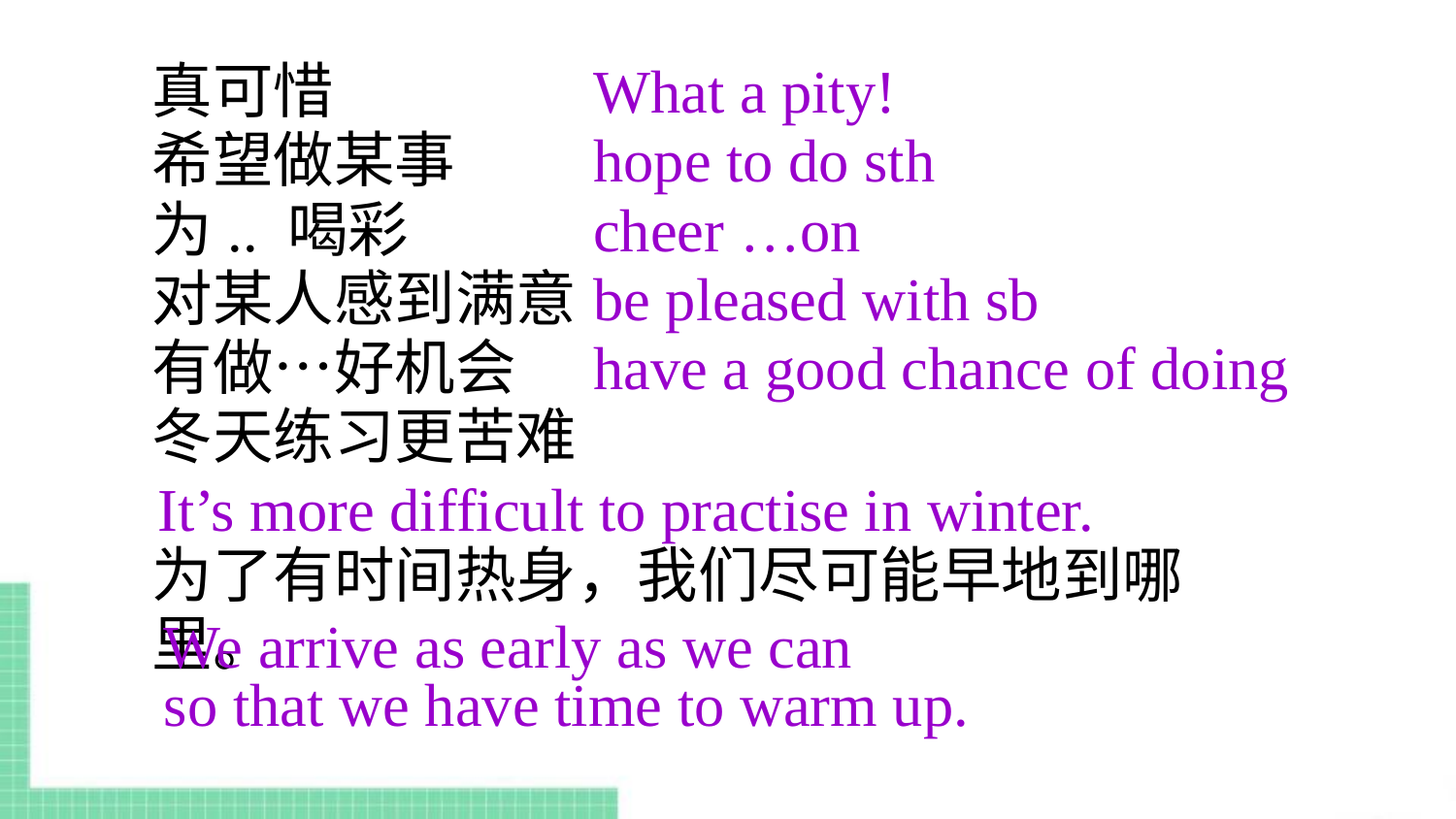

真可惜
希望做某事
为.. 喝彩
对某人感到满意
有做…好机会
冬天练习更苦难

为了有时间热身，我们尽可能早地到哪里。
What a pity!
hope to do sth
cheer …on
be pleased with sb
have a good chance of doing
It’s more difficult to practise in winter.
We arrive as early as we can
so that we have time to warm up.